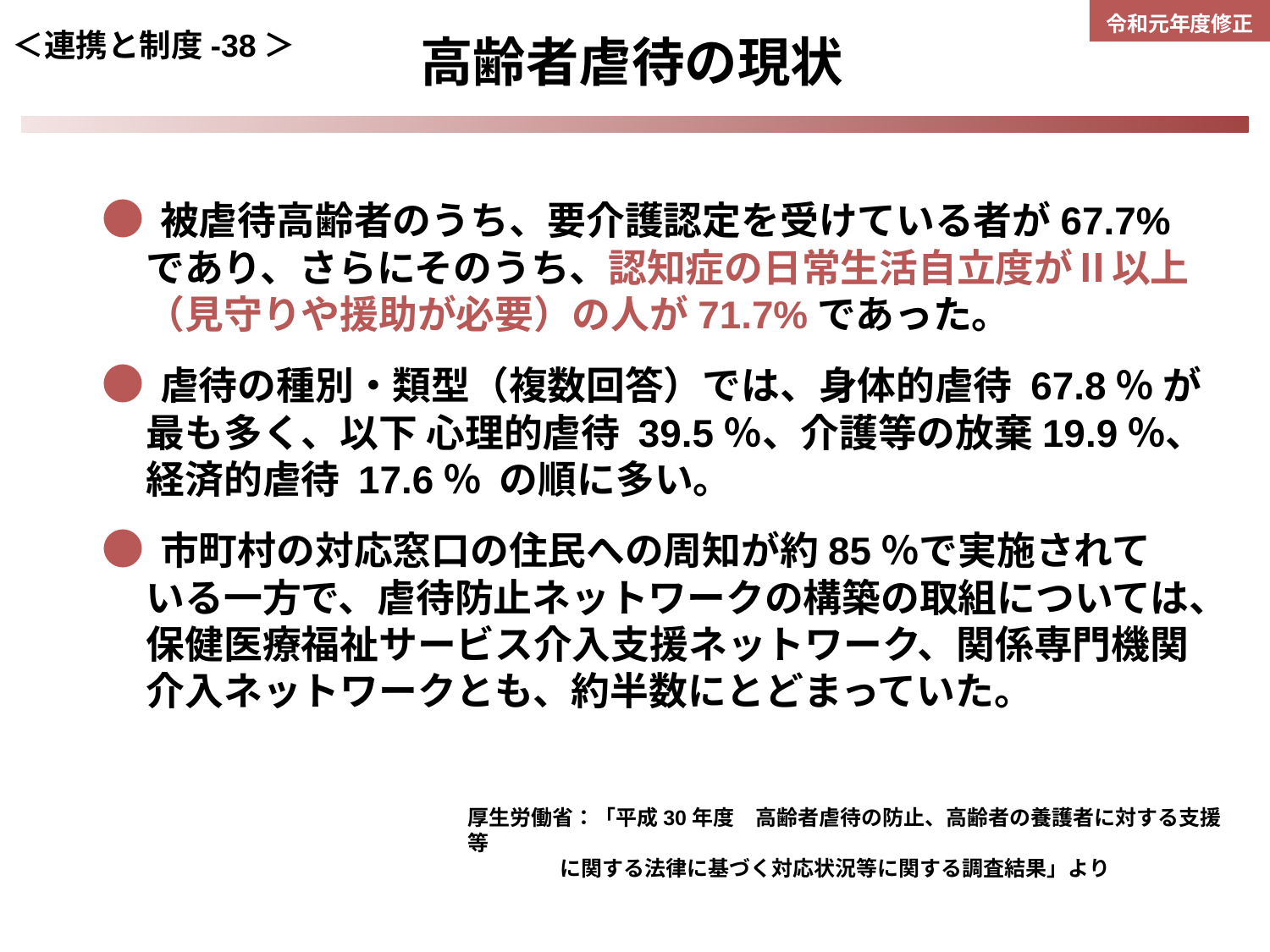

＜連携と制度-38＞
令和元年度修正
高齢者虐待の現状

● 被虐待高齢者のうち、要介護認定を受けている者が67.7%
    であり、さらにそのうち、認知症の日常生活自立度がⅡ以上
    （見守りや援助が必要）の人が71.7%であった。
● 虐待の種別・類型（複数回答）では、身体的虐待 67.8％ が
    最も多く、以下 心理的虐待 39.5％、介護等の放棄19.9％、
    経済的虐待 17.6％  の順に多い。
● 市町村の対応窓口の住民への周知が約85％で実施されて
    いる一方で、虐待防止ネットワークの構築の取組については、
    保健医療福祉サービス介入支援ネットワーク、関係専門機関
    介入ネットワークとも、約半数にとどまっていた。
厚生労働省：「平成30年度　高齢者虐待の防止、高齢者の養護者に対する支援等
                  に関する法律に基づく対応状況等に関する調査結果」より